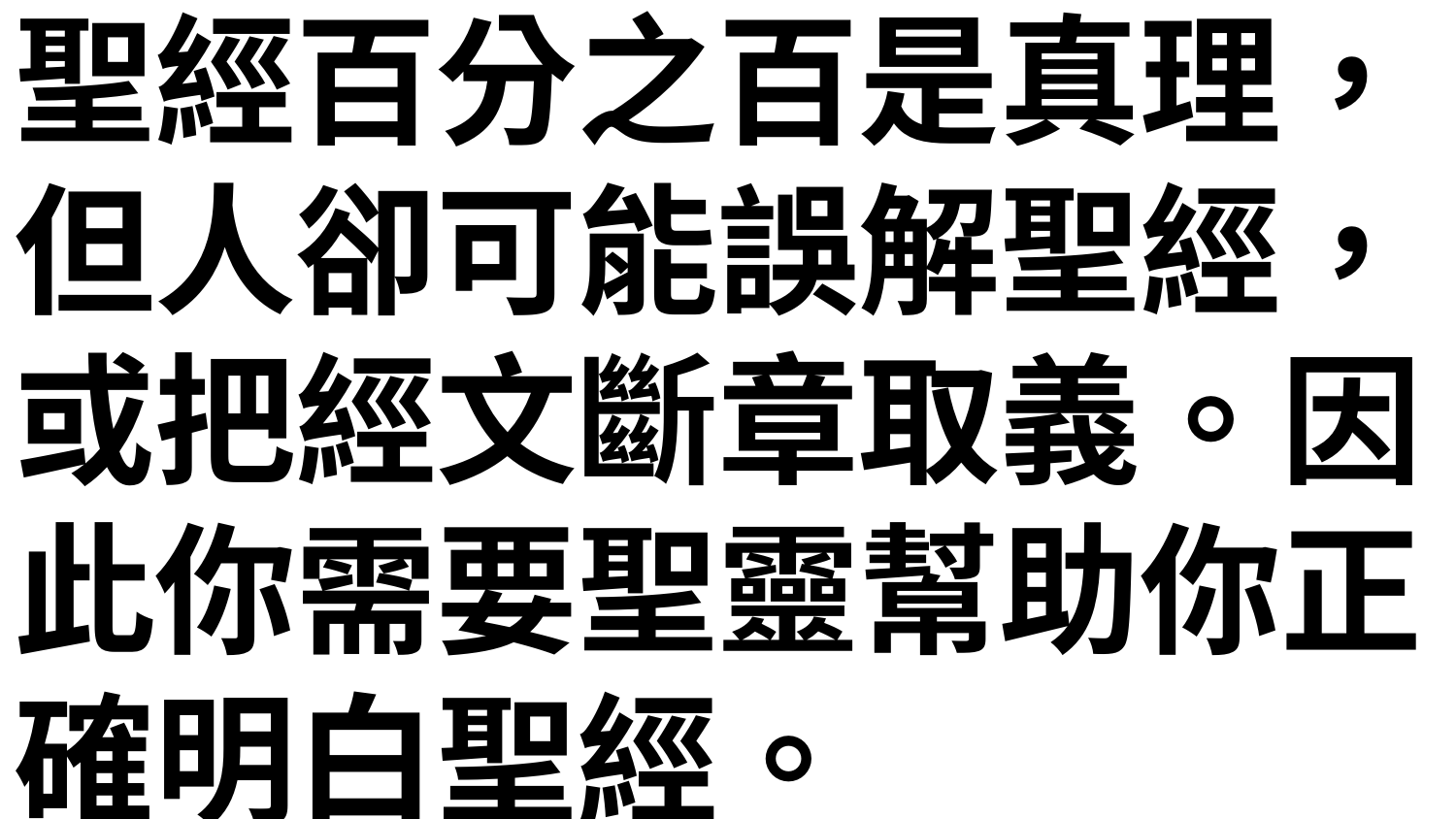

聖經百分之百是真理，但人卻可能誤解聖經，或把經文斷章取義。因此你需要聖靈幫助你正確明白聖經。